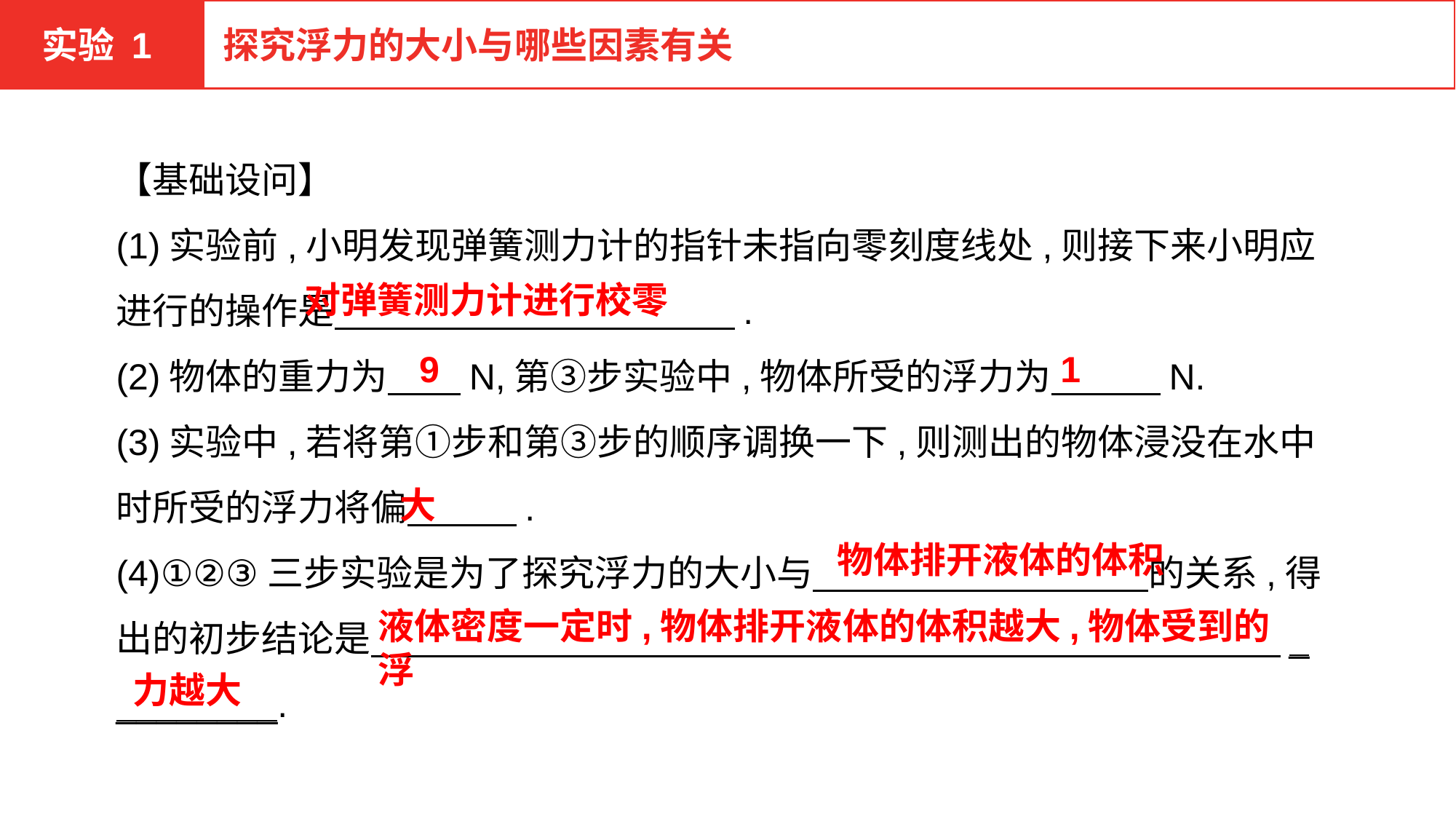

实验 1
探究浮力的大小与哪些因素有关
【基础设问】
(1)实验前,小明发现弹簧测力计的指针未指向零刻度线处,则接下来小明应进行的操作是　　　　　　　　　　　.
(2)物体的重力为　　N,第③步实验中,物体所受的浮力为　　　N.
(3)实验中,若将第①步和第③步的顺序调换一下,则测出的物体浸没在水中时所受的浮力将偏　　　.
(4)①②③三步实验是为了探究浮力的大小与　　　　　　　　　 的关系,得出的初步结论是　　　　　　　　　　　　　　　　　　　　　　　　　_
________.
对弹簧测力计进行校零
9
1
大
物体排开液体的体积
液体密度一定时,物体排开液体的体积越大,物体受到的浮
力越大